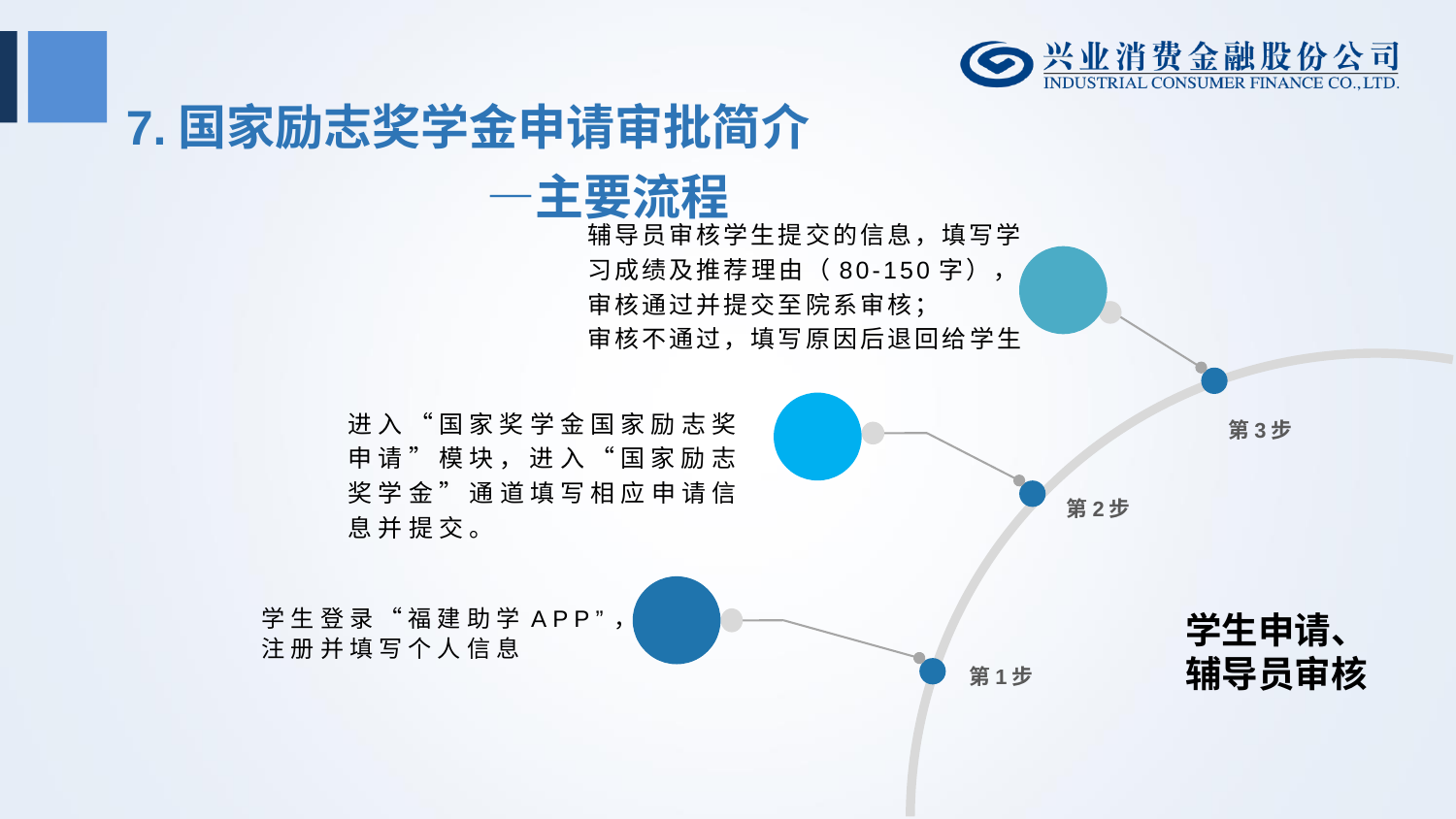

7.国家励志奖学金申请审批简介
                                 —主要流程

辅导员审核学生提交的信息，填写学习成绩及推荐理由（80-150字），审核通过并提交至院系审核；
审核不通过，填写原因后退回给学生

进入“国家奖学金国家励志奖申请”模块，进入“国家励志奖学金”通道填写相应申请信息并提交。

第3步

第2步
学生登录“福建助学APP”，注册并填写个人信息

学生申请、辅导员审核

第1步